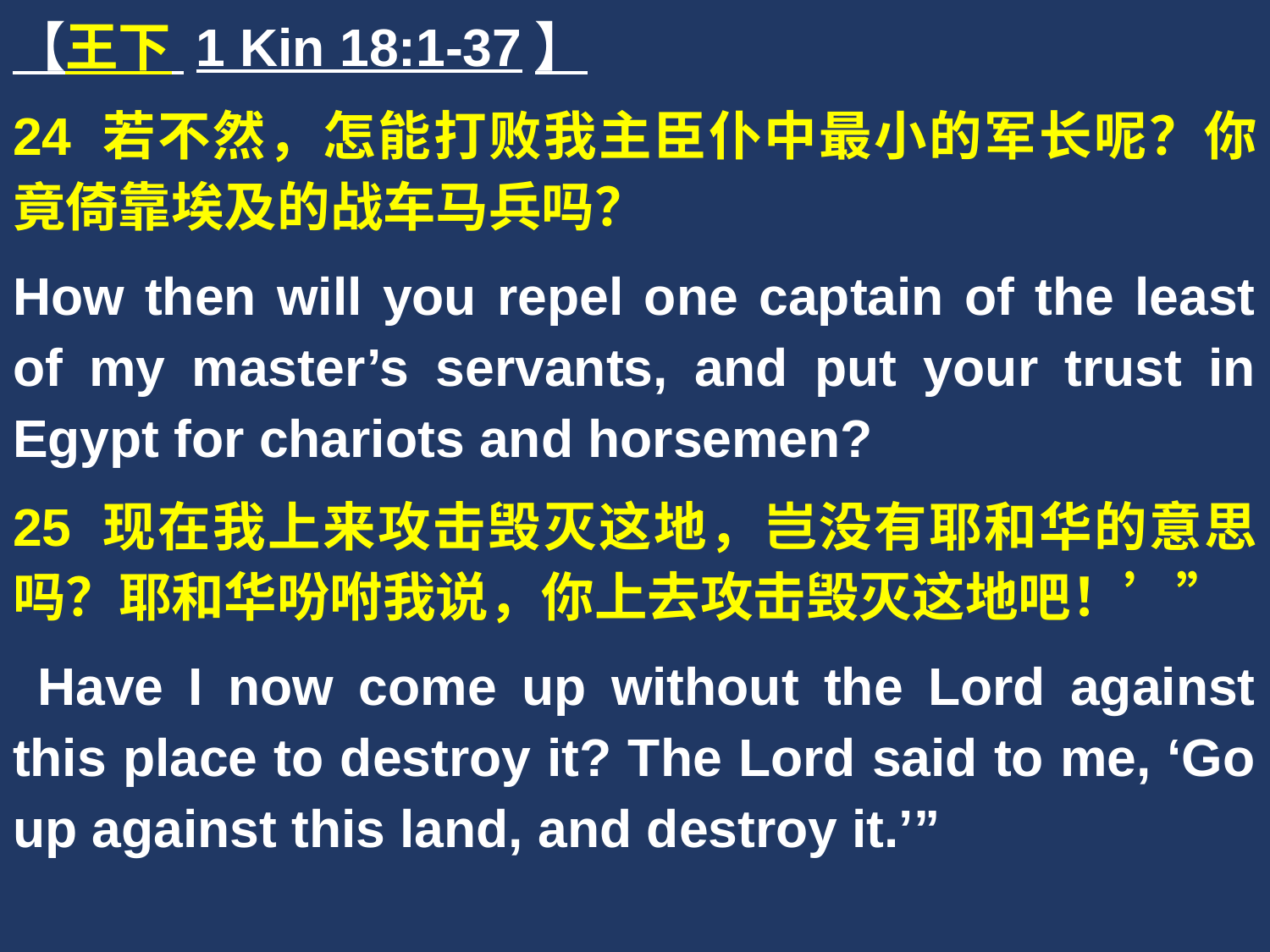

【王下 1 Kin 18:1-37】
24 若不然，怎能打败我主臣仆中最小的军长呢？你竟倚靠埃及的战车马兵吗？
How then will you repel one captain of the least of my master’s servants, and put your trust in Egypt for chariots and horsemen?
25 现在我上来攻击毁灭这地，岂没有耶和华的意思吗？耶和华吩咐我说，你上去攻击毁灭这地吧！’”
 Have I now come up without the Lord against this place to destroy it? The Lord said to me, ‘Go up against this land, and destroy it.’”